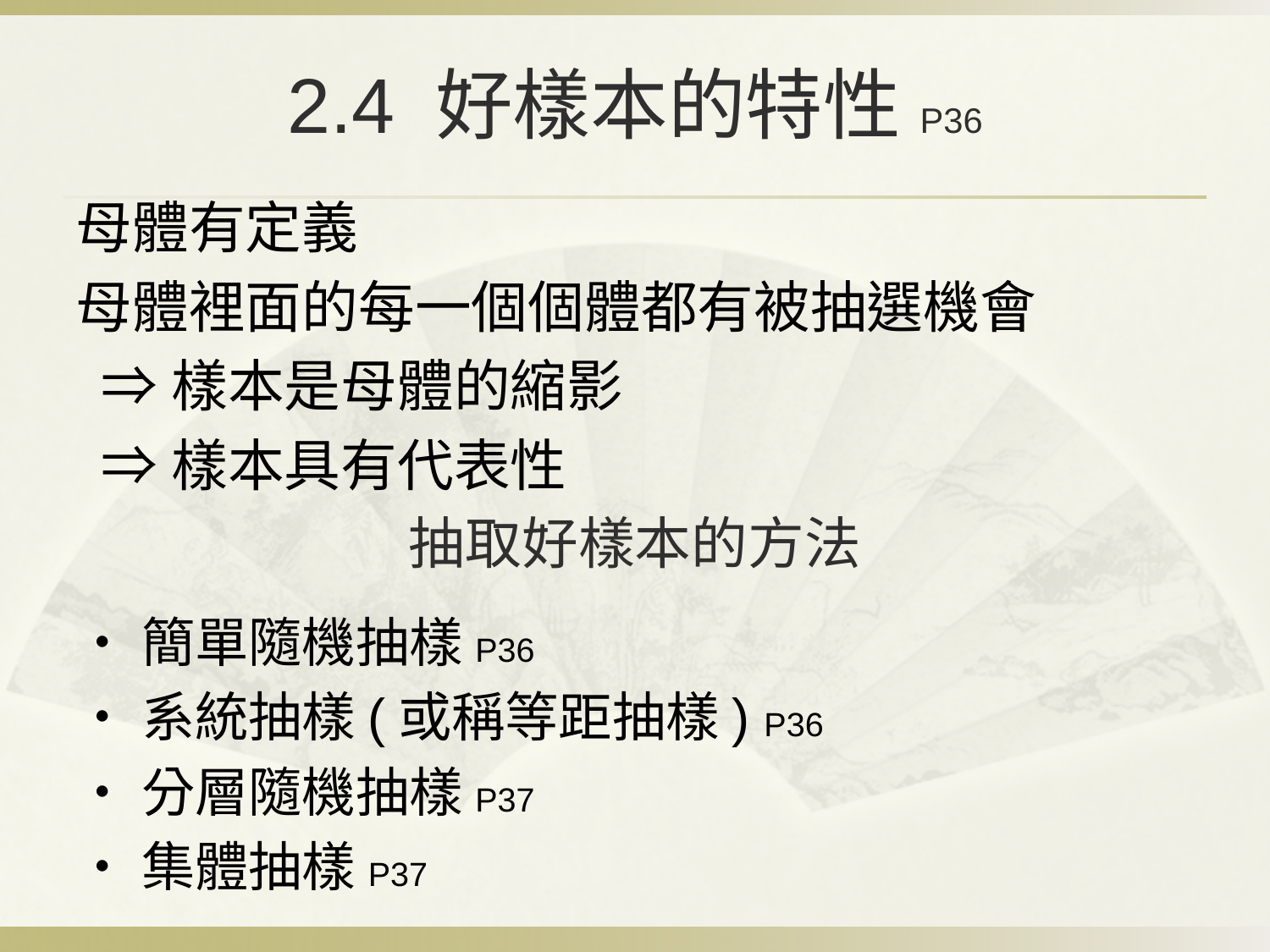

# 2.4 好樣本的特性P36
母體有定義
母體裡面的每一個個體都有被抽選機會
  ⇒樣本是母體的縮影
  ⇒樣本具有代表性
抽取好樣本的方法
•簡單隨機抽樣P36
•系統抽樣(或稱等距抽樣) P36
•分層隨機抽樣P37
•集體抽樣P37